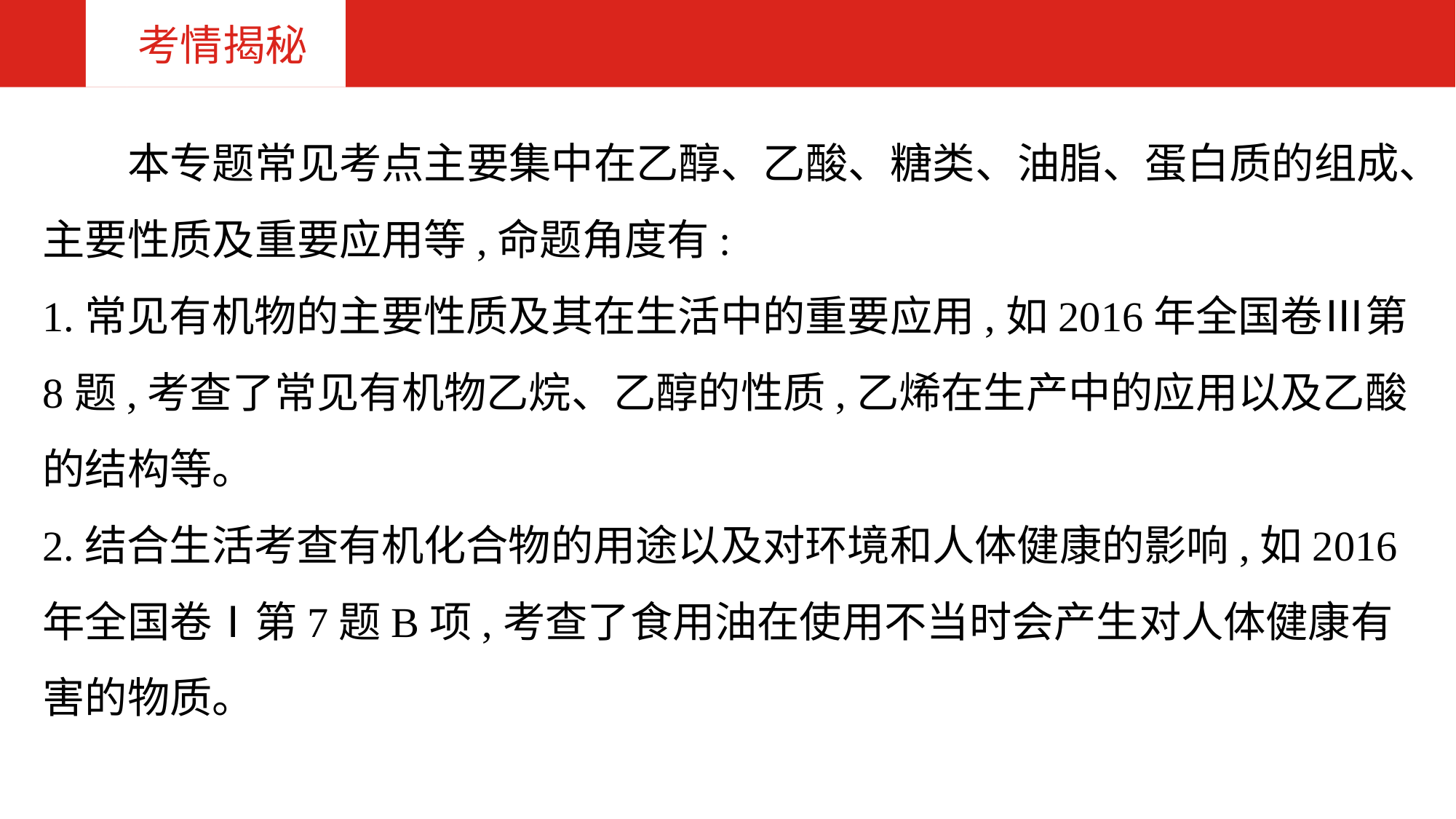

专题二十一   生活中常见的有机物营养物质
考情揭秘

　　本专题常见考点主要集中在乙醇、乙酸、糖类、油脂、蛋白质的组成、主要性质及重要应用等,命题角度有:
1.常见有机物的主要性质及其在生活中的重要应用,如2016年全国卷Ⅲ第8题,考查了常见有机物乙烷、乙醇的性质,乙烯在生产中的应用以及乙酸的结构等。
2.结合生活考查有机化合物的用途以及对环境和人体健康的影响,如2016年全国卷Ⅰ第7题B项,考查了食用油在使用不当时会产生对人体健康有害的物质。